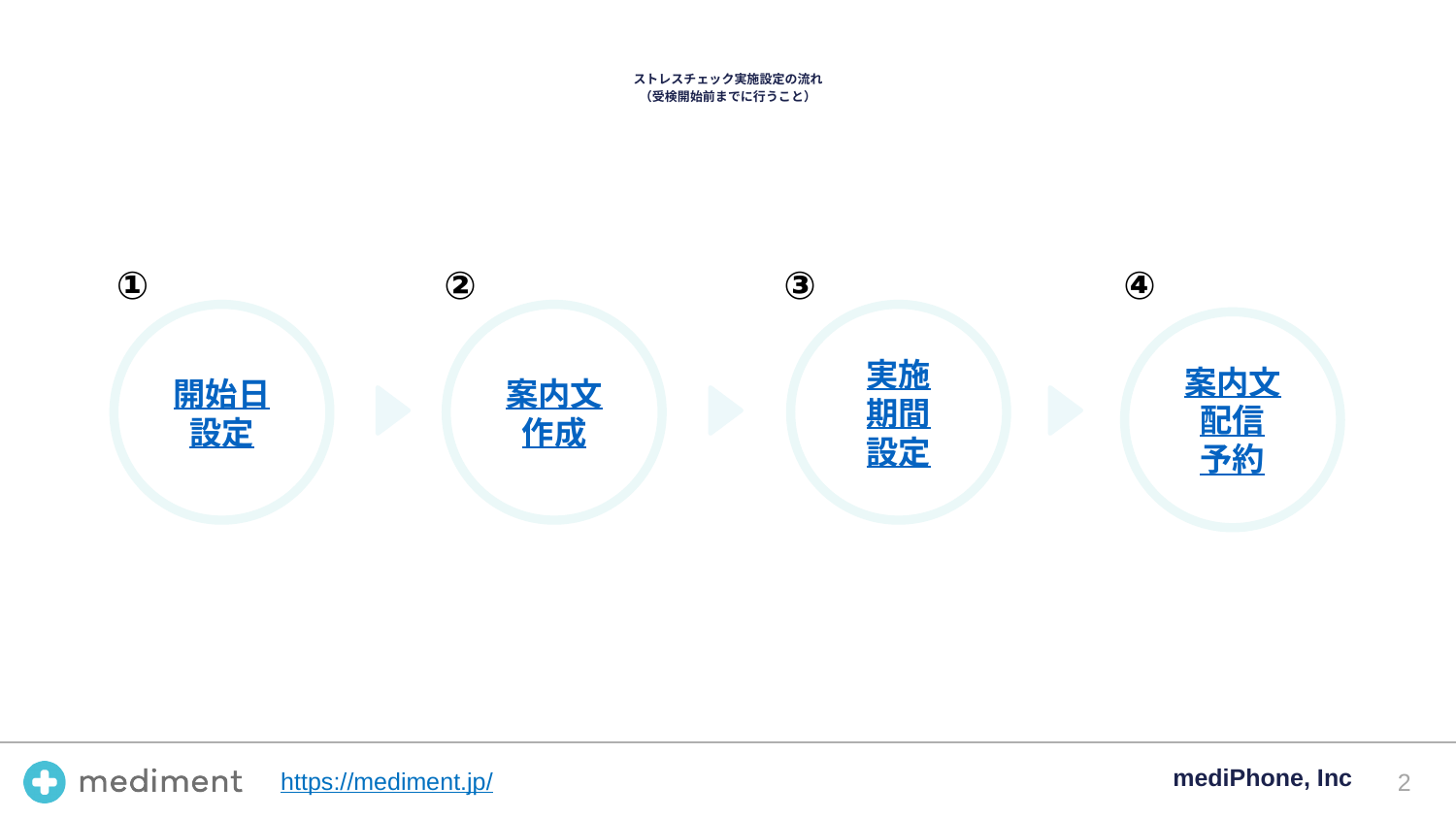

# ストレスチェック実施設定の流れ
（受検開始前までに行うこと）
①
開始日
設定
②
案内文
作成
③
実施
期間
設定
④
案内文
配信
予約

2